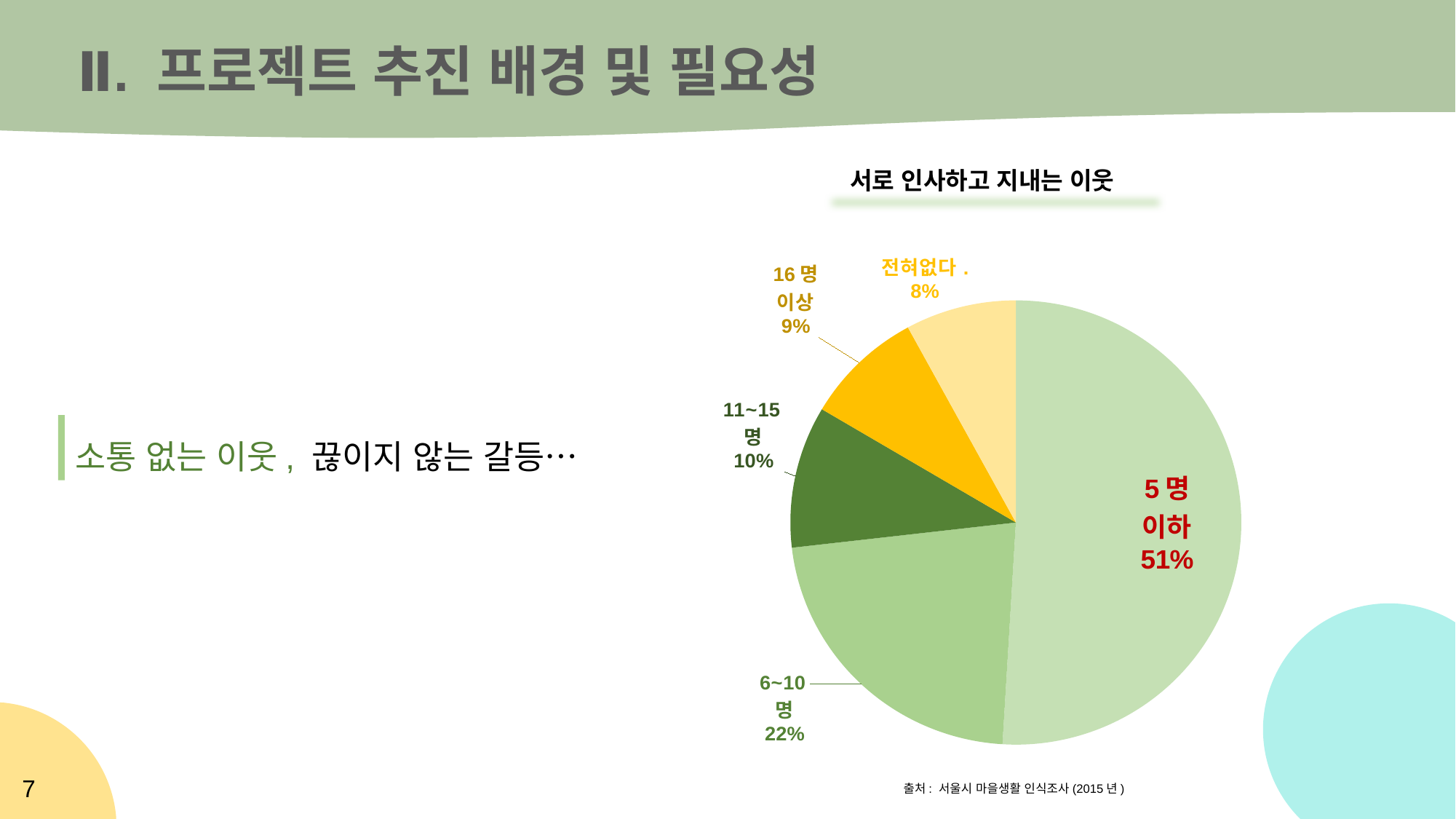

Ⅱ. 프로젝트 추진 배경 및 필요성
서로 인사하고 지내는 이웃

### Chart

| Category | 계열 1 | 열1 | 열2 |
|---|---|---|---|
| 5명 이하 | 0.513 | None | None |
| 6~10명 | 0.224 | None | None |
| 11~15명 | 0.104 | None | None |
| 16명 이상 | 0.086 | None | None |
| 전혀없다. | 0.08 | None | None |
소통 없는 이웃, 끊이지 않는 갈등…

7
출처: 서울시 마을생활 인식조사(2015년)